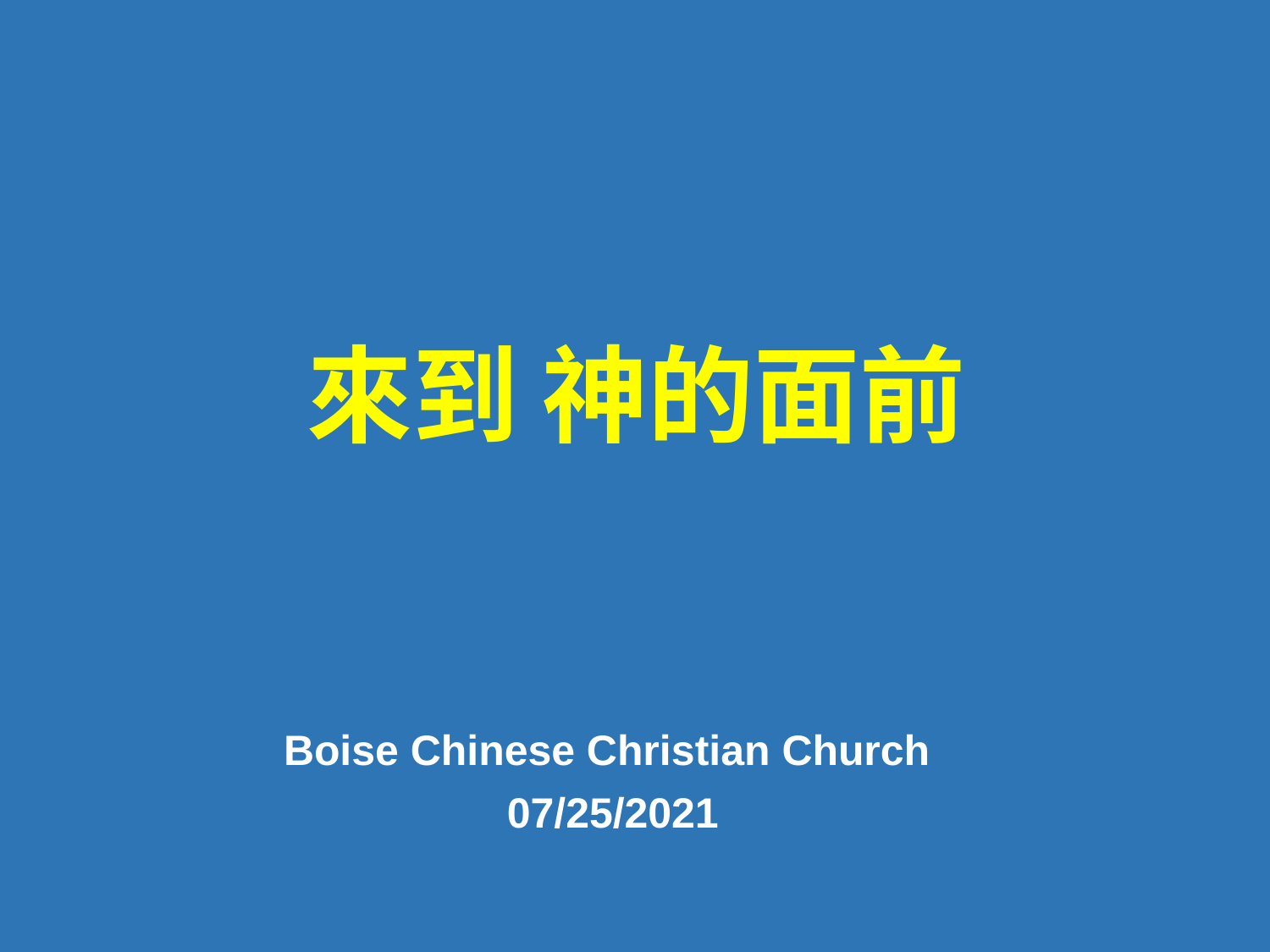

# 來到 神的面前
Boise Chinese Christian Church
07/25/2021